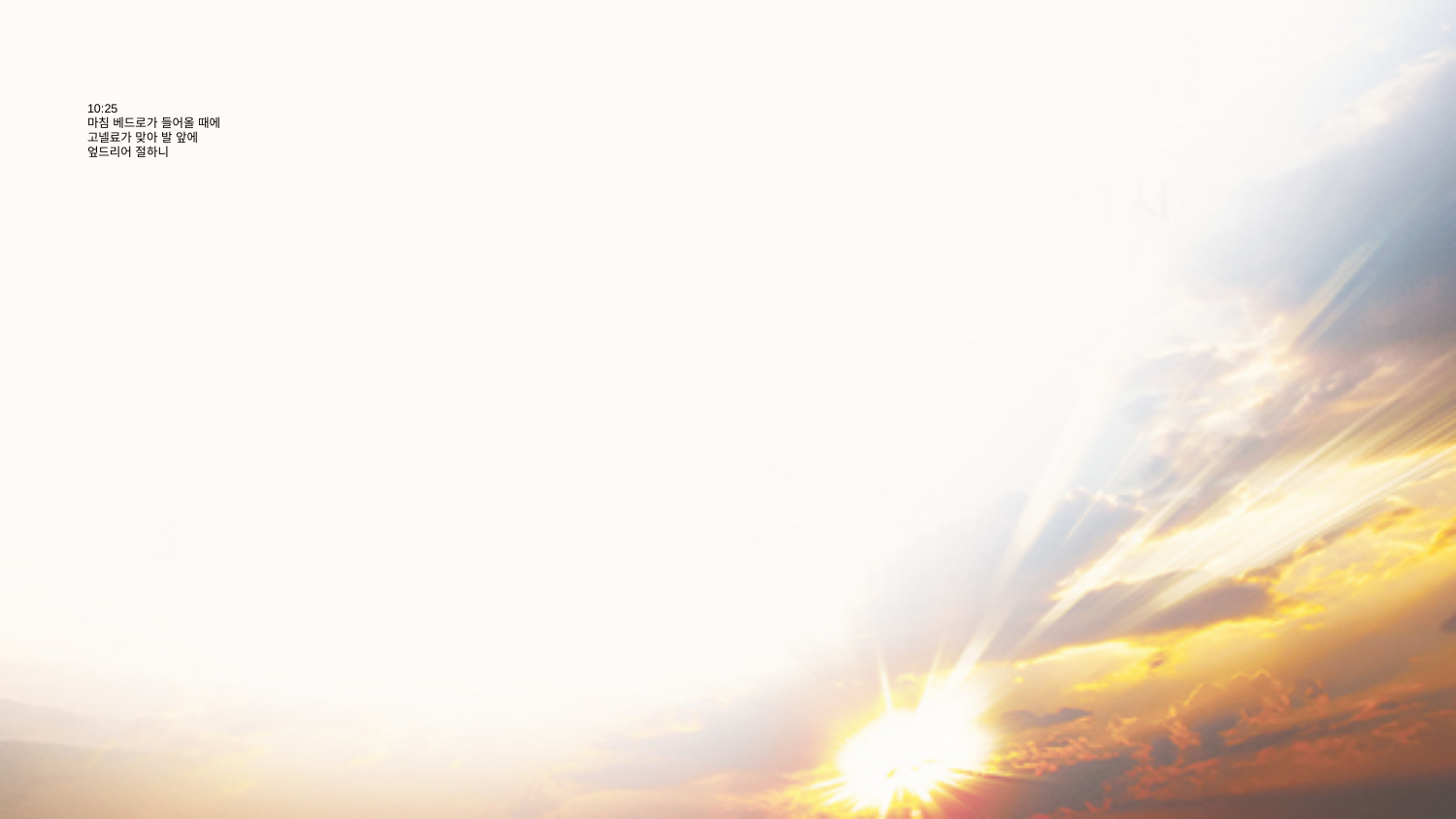

# 10:25 마침 베드로가 들어올 때에 고넬료가 맞아 발 앞에 엎드리어 절하니